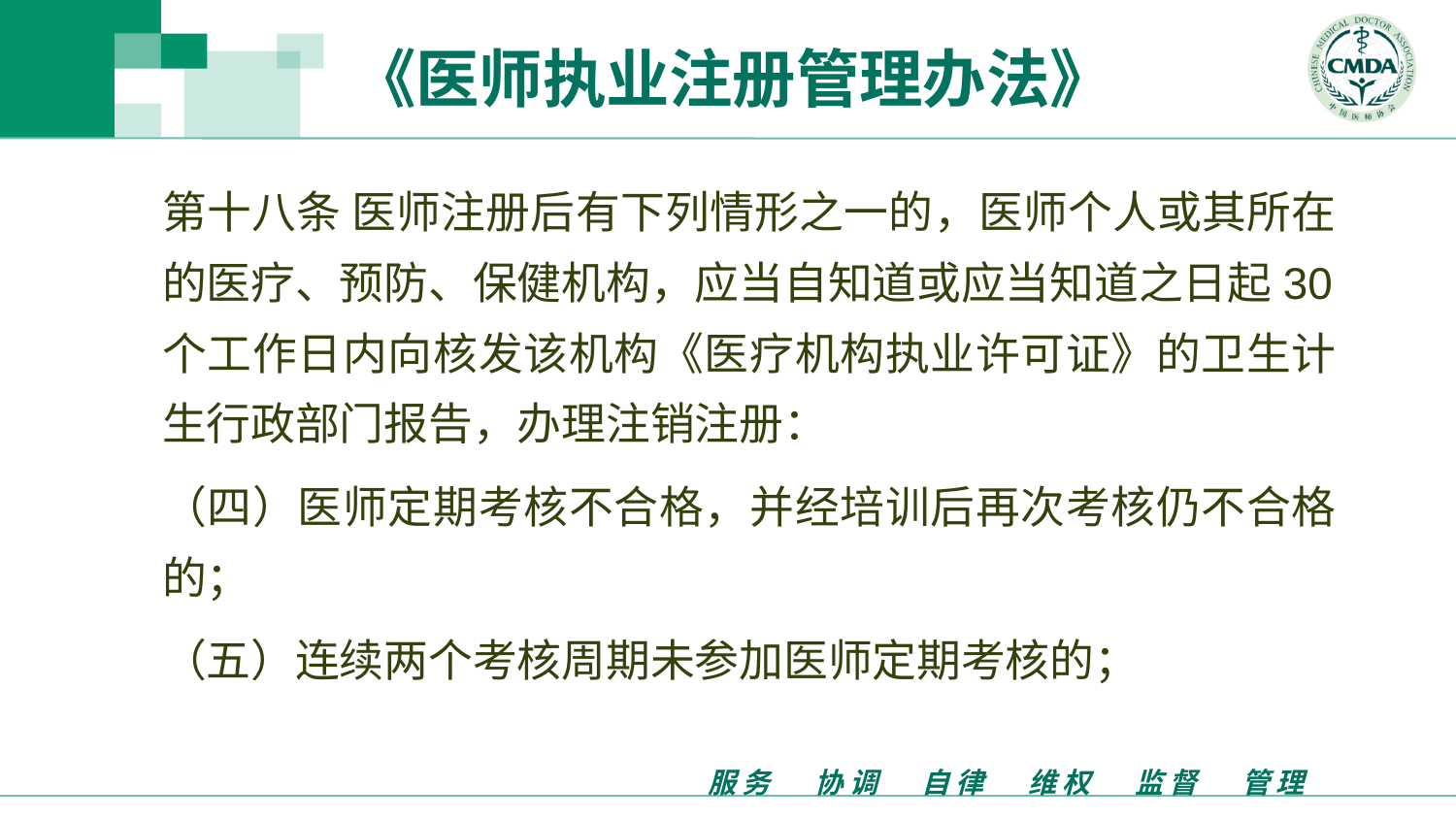

《医师执业注册管理办法》
第十八条 医师注册后有下列情形之一的，医师个人或其所在的医疗、预防、保健机构，应当自知道或应当知道之日起30个工作日内向核发该机构《医疗机构执业许可证》的卫生计生行政部门报告，办理注销注册：
（四）医师定期考核不合格，并经培训后再次考核仍不合格的；
（五）连续两个考核周期未参加医师定期考核的；